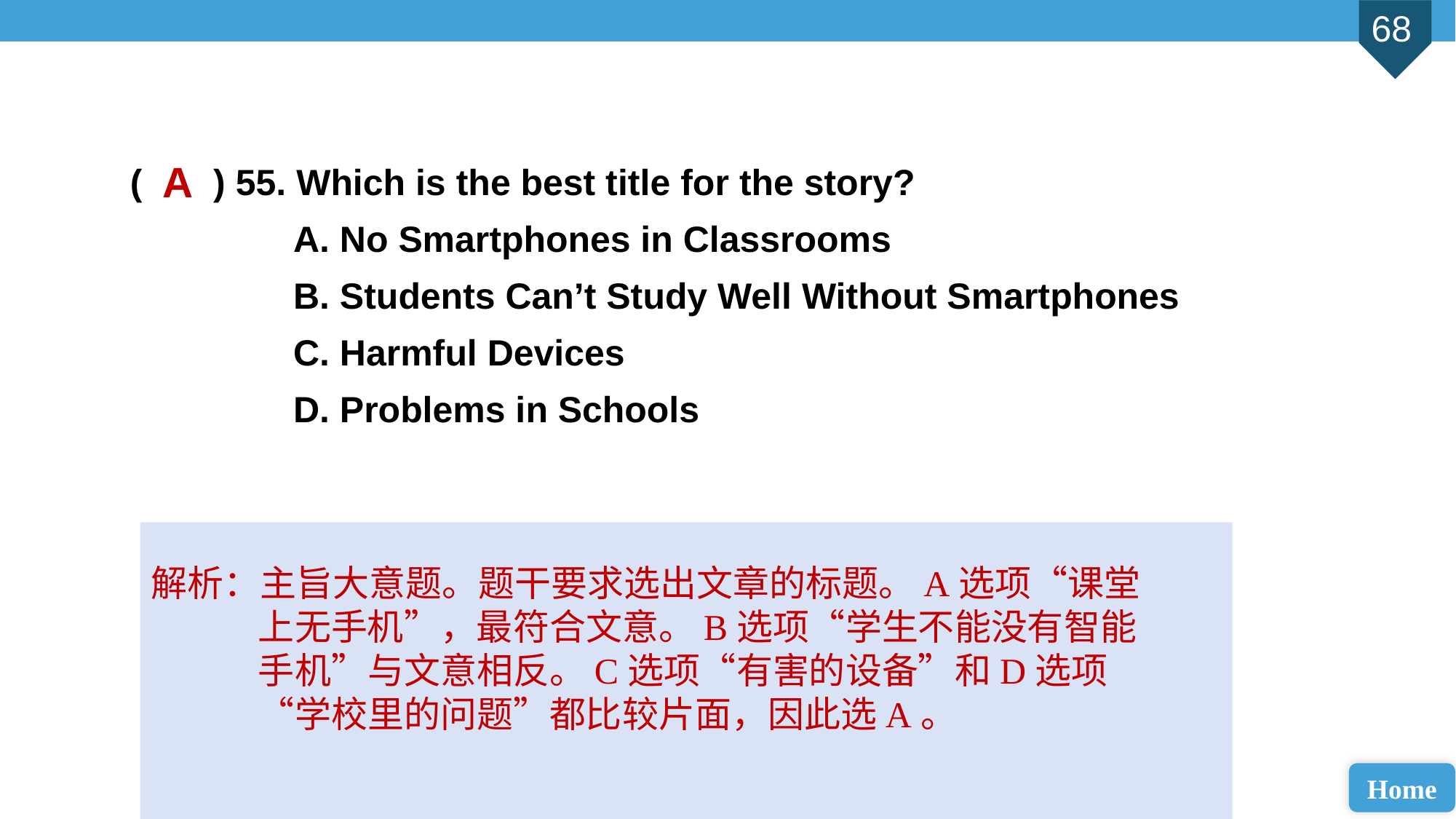

(       ) 55. Which is the best title for the story?
                A. No Smartphones in Classrooms
                B. Students Can’t Study Well Without Smartphones
                C. Harmful Devices
                D. Problems in Schools
A

解析：主旨大意题。题干要求选出文章的标题。A选项“课堂上无手机”，最符合文意。B选项“学生不能没有智能手机”与文意相反。C选项“有害的设备”和D选项“学校里的问题”都比较片面，因此选A。